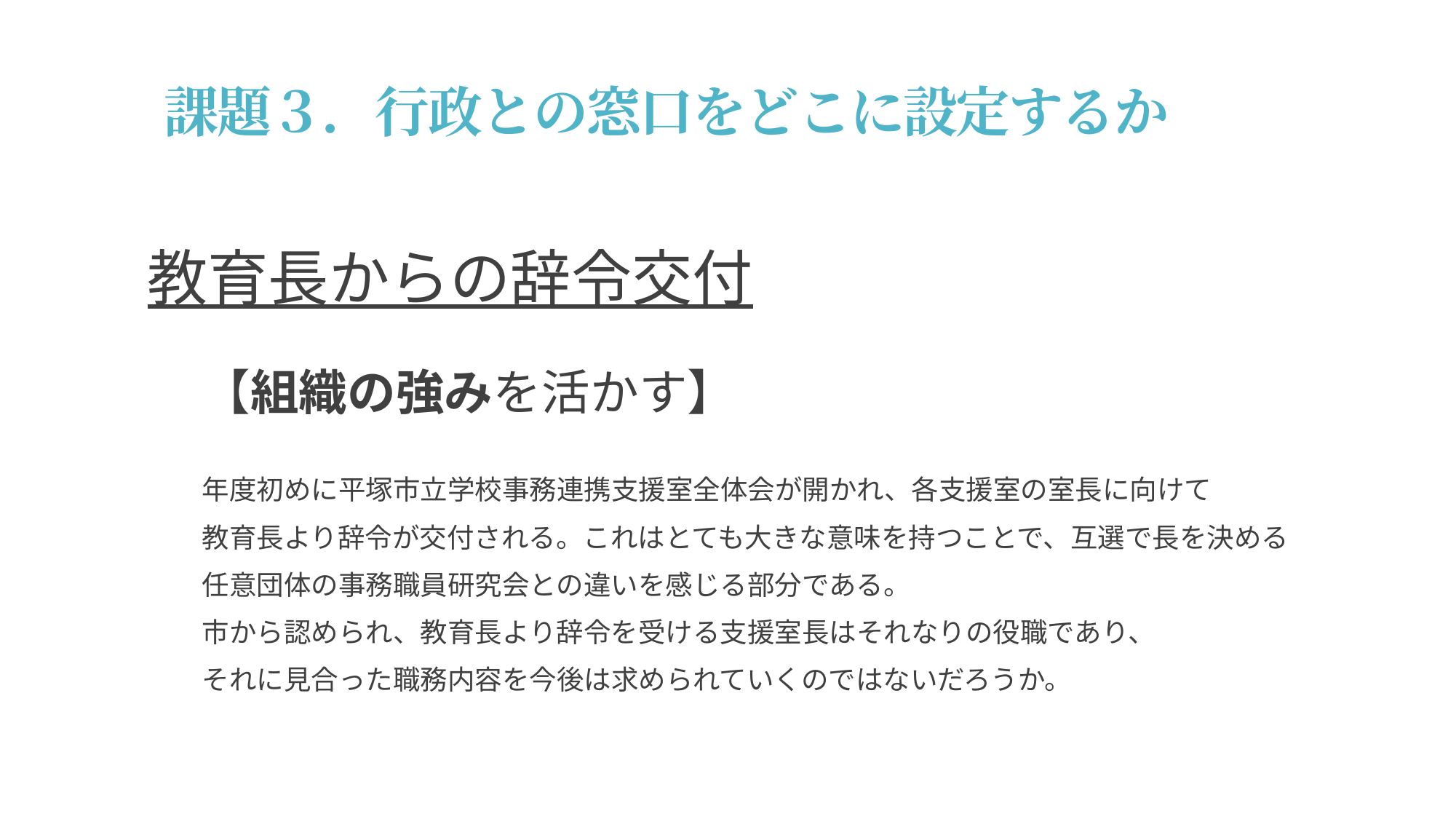

# 課題３．行政との窓口をどこに設定するか
教育長からの辞令交付

　　【組織の強みを活かす】

　　年度初めに平塚市立学校事務連携支援室全体会が開かれ、各支援室の室長に向けて
　　教育長より辞令が交付される。これはとても大きな意味を持つことで、互選で長を決める
　　任意団体の事務職員研究会との違いを感じる部分である。
　　市から認められ、教育長より辞令を受ける支援室長はそれなりの役職であり、
　　それに見合った職務内容を今後は求められていくのではないだろうか。